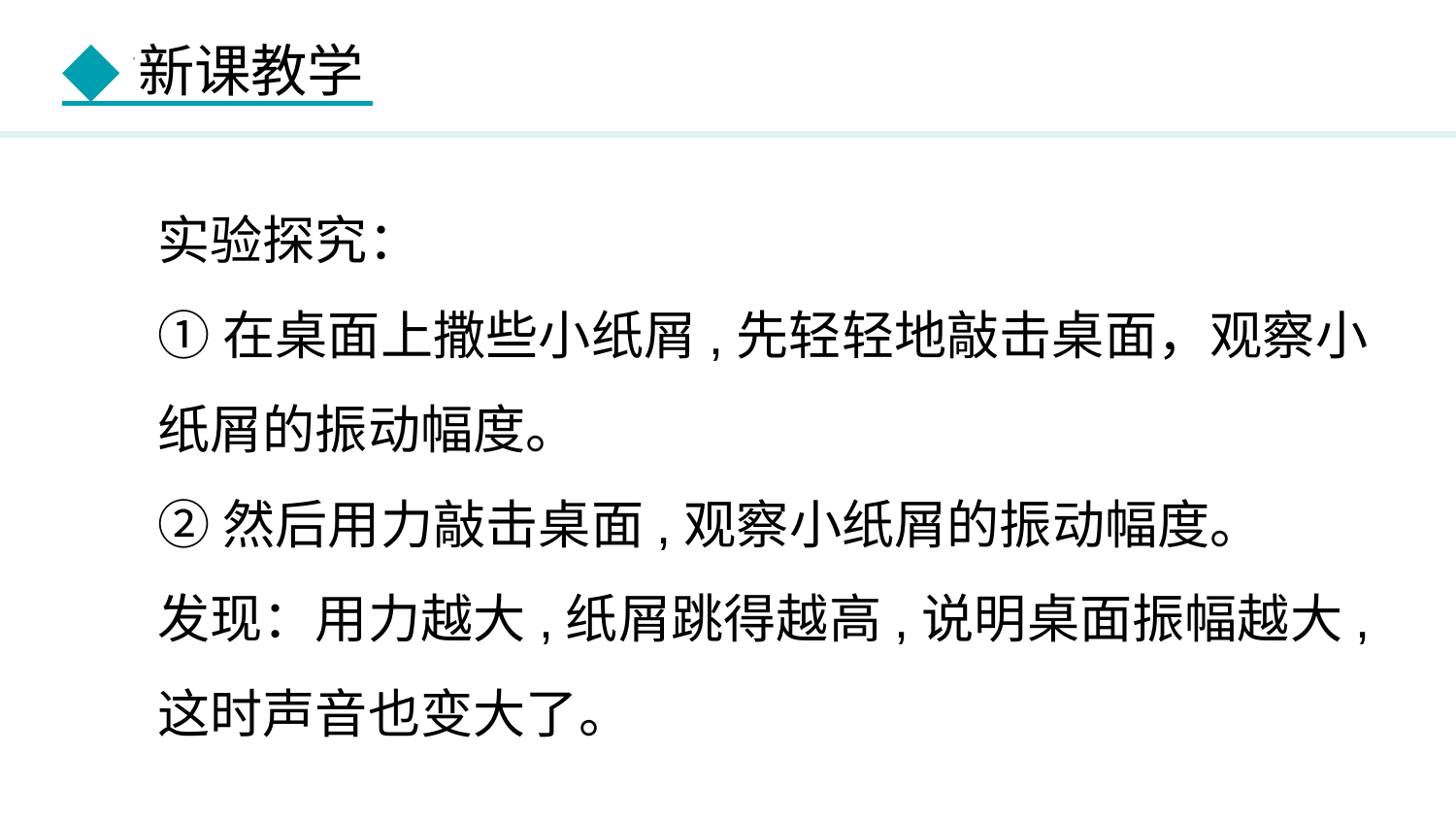

实验探究：
①在桌面上撒些小纸屑,先轻轻地敲击桌面，观察小纸屑的振动幅度。
②然后用力敲击桌面,观察小纸屑的振动幅度。
发现：用力越大,纸屑跳得越高,说明桌面振幅越大,这时声音也变大了。